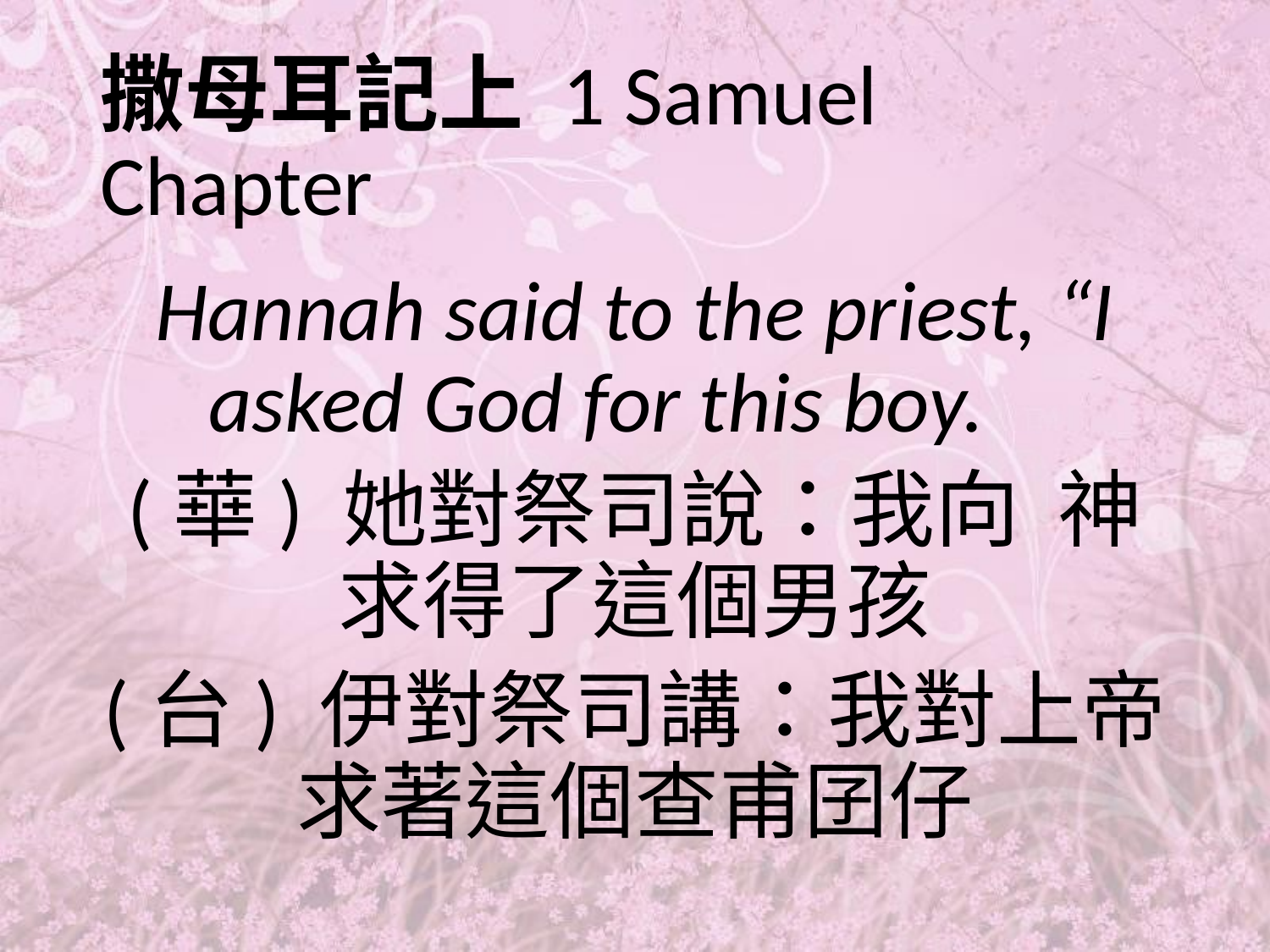

# 撒母耳記上 1 Samuel Chapter
Hannah said to the priest, “I asked God for this boy.
(華) 她對祭司說：我向  神求得了這個男孩
(台) 伊對祭司講：我對上帝求著這個查甫囝仔